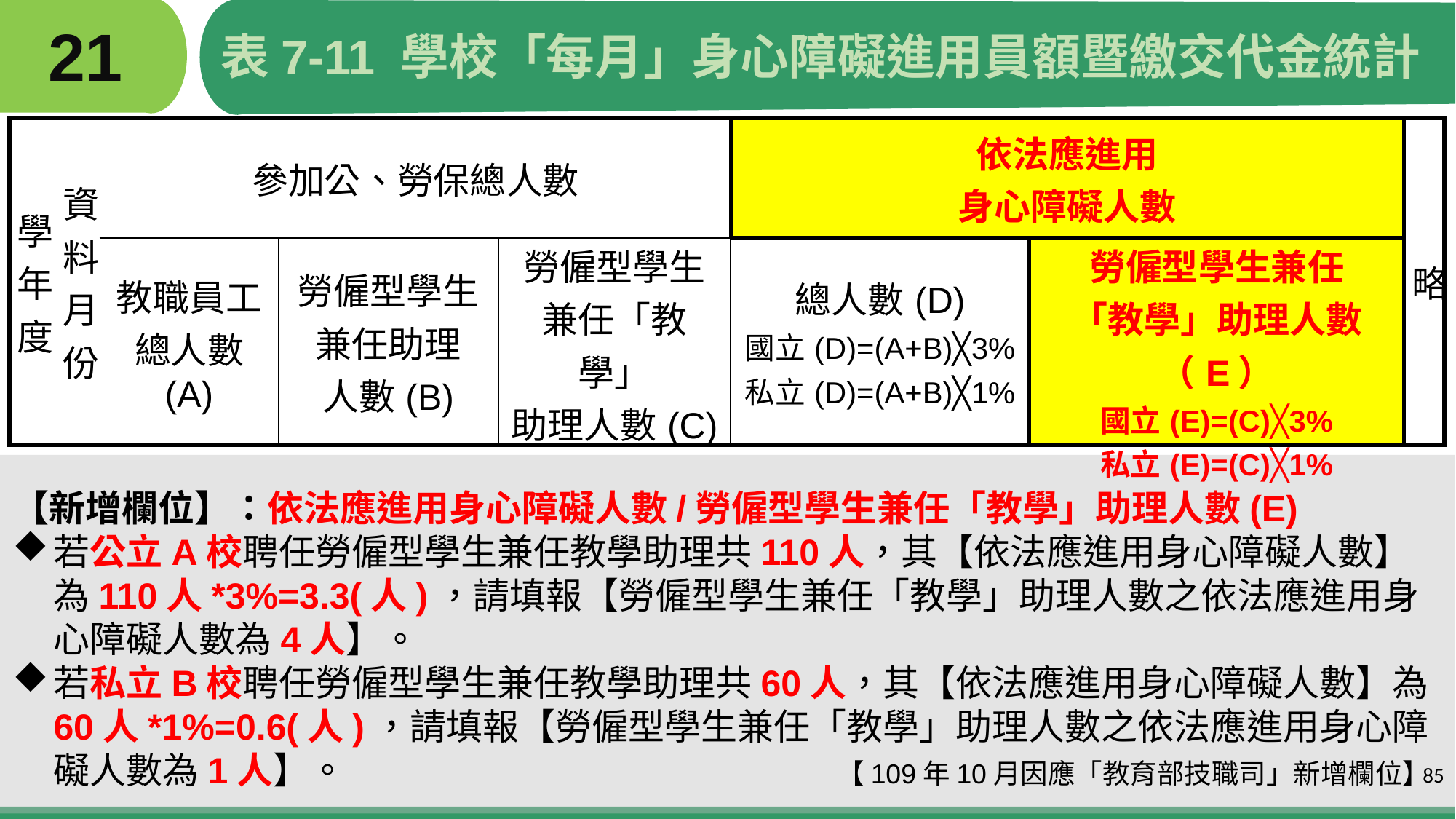

# 21
表7-11 學校「每月」身心障礙進用員額暨繳交代金統計
| 學年度 | 資料月份 | 參加公、勞保總人數 |  |  | 依法應進用 身心障礙人數 |  | 略 |
| --- | --- | --- | --- | --- | --- | --- | --- |
|  |  | 教職員工總人數 (A) | 勞僱型學生 兼任助理 人數(B) | 勞僱型學生 兼任「教學」 助理人數(C) | 總人數(D) 國立(D)=(A+B)╳3% 私立(D)=(A+B)╳1% | 勞僱型學生兼任 「教學」助理人數（E） 國立(E)=(C)╳3% 私立(E)=(C)╳1% |  |
【新增欄位】：依法應進用身心障礙人數/勞僱型學生兼任「教學」助理人數(E)
若公立A校聘任勞僱型學生兼任教學助理共110人，其【依法應進用身心障礙人數】為110人*3%=3.3(人)，請填報【勞僱型學生兼任「教學」助理人數之依法應進用身心障礙人數為4人】。
若私立B校聘任勞僱型學生兼任教學助理共60人，其【依法應進用身心障礙人數】為 60人*1%=0.6(人)，請填報【勞僱型學生兼任「教學」助理人數之依法應進用身心障礙人數為1人】。                                                            【109年10月因應「教育部技職司」新增欄位】

85